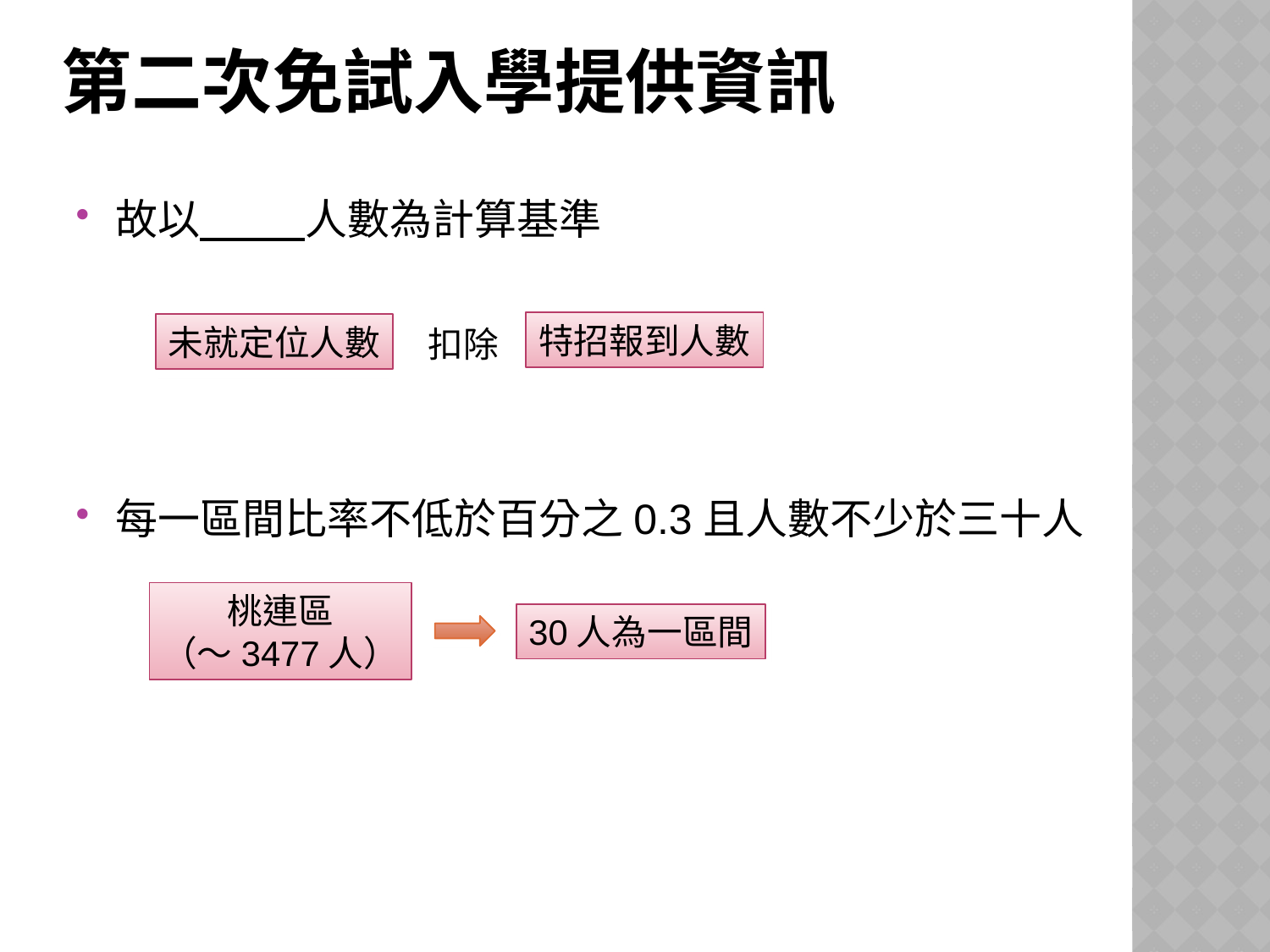

# 第二次免試入學提供資訊
故以           人數為計算基準

特招報到人數
未就定位人數
扣除
每一區間比率不低於百分之0.3且人數不少於三十人

桃連區
（～3477人）
30人為一區間